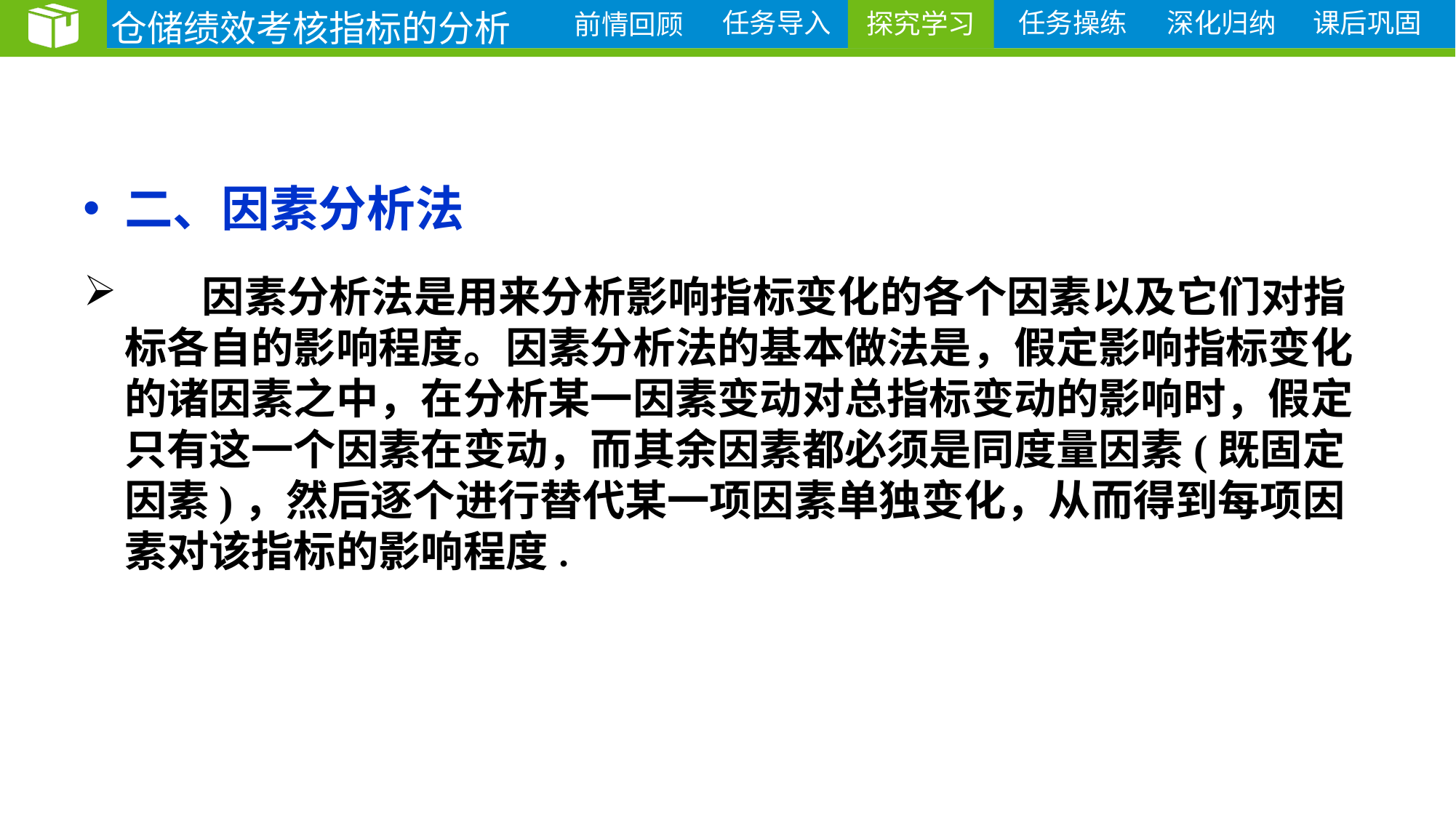

仓储绩效考核指标的分析
探究学习
二、因素分析法

       因素分析法是用来分析影响指标变化的各个因素以及它们对指标各自的影响程度。因素分析法的基本做法是，假定影响指标变化的诸因素之中，在分析某一因素变动对总指标变动的影响时，假定只有这一个因素在变动，而其余因素都必须是同度量因素(既固定因素)，然后逐个进行替代某一项因素单独变化，从而得到每项因素对该指标的影响程度.